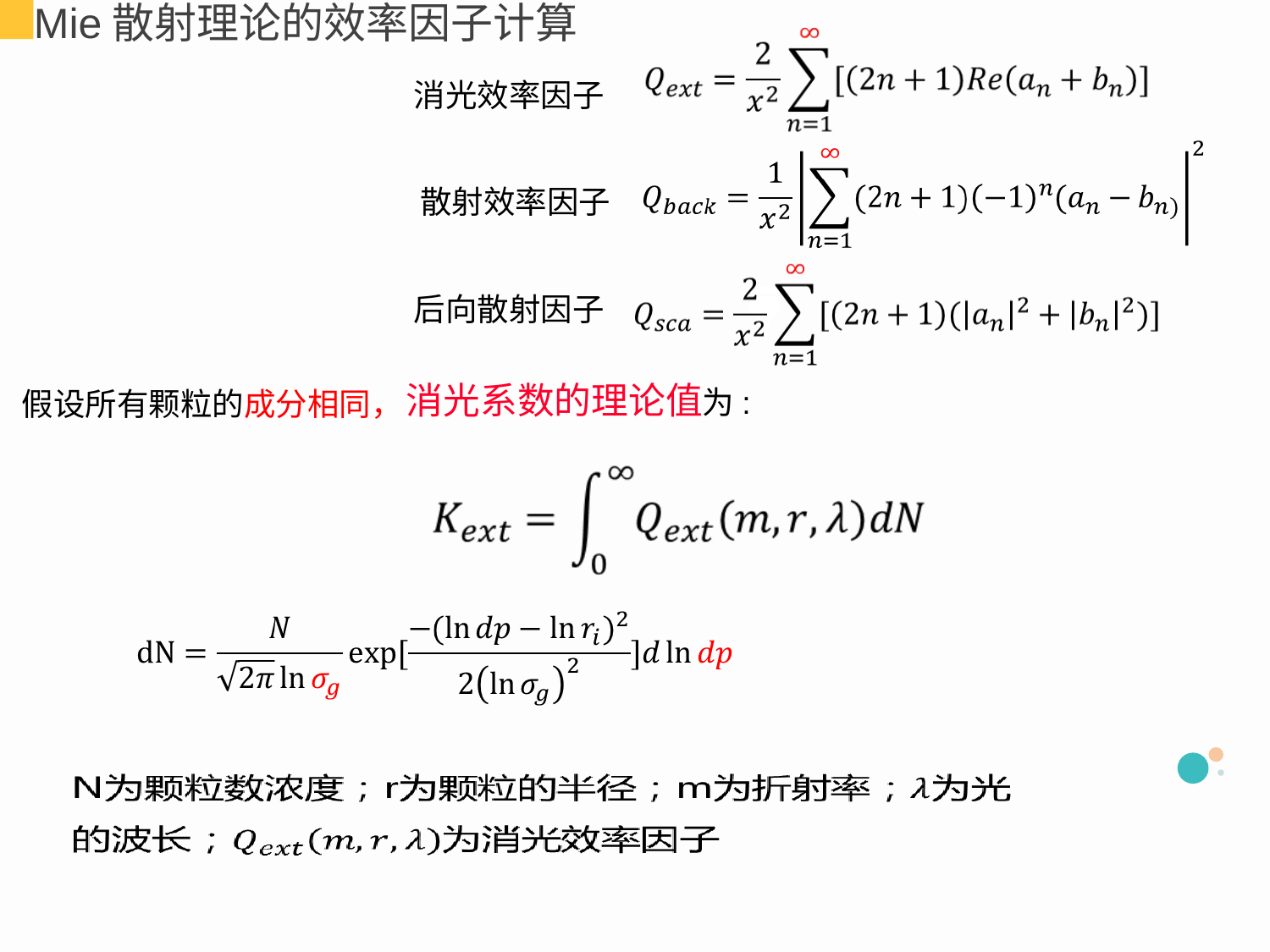

Mie散射理论的效率因子计算
消光效率因子

散射效率因子

后向散射因子

消光系数的理论值为:
假设所有颗粒的成分相同，

17